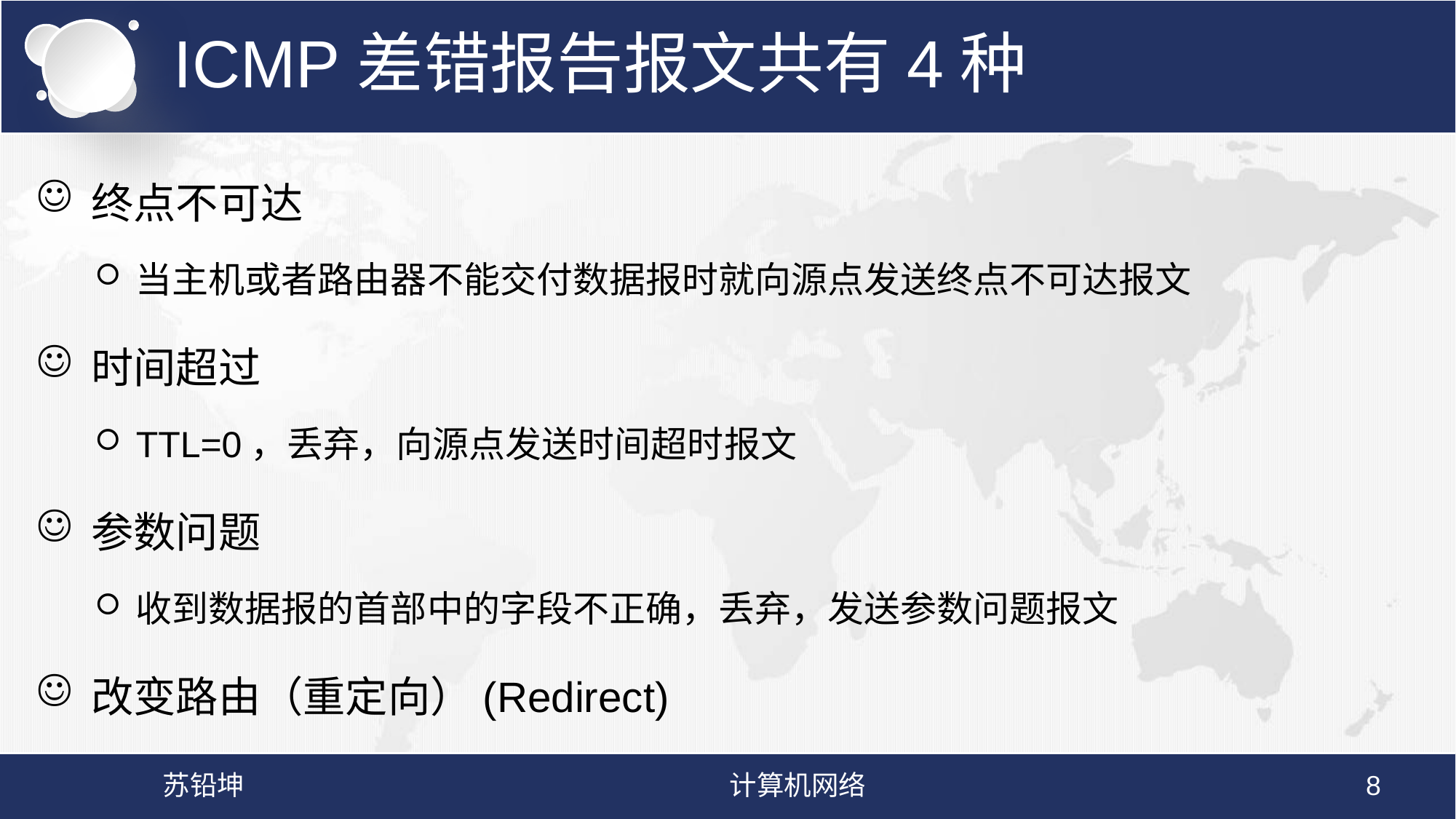

# ICMP差错报告报文共有4种

终点不可达
当主机或者路由器不能交付数据报时就向源点发送终点不可达报文
时间超过
TTL=0，丢弃，向源点发送时间超时报文
参数问题
收到数据报的首部中的字段不正确，丢弃，发送参数问题报文
改变路由（重定向）(Redirect)
苏铅坤
计算机网络
8